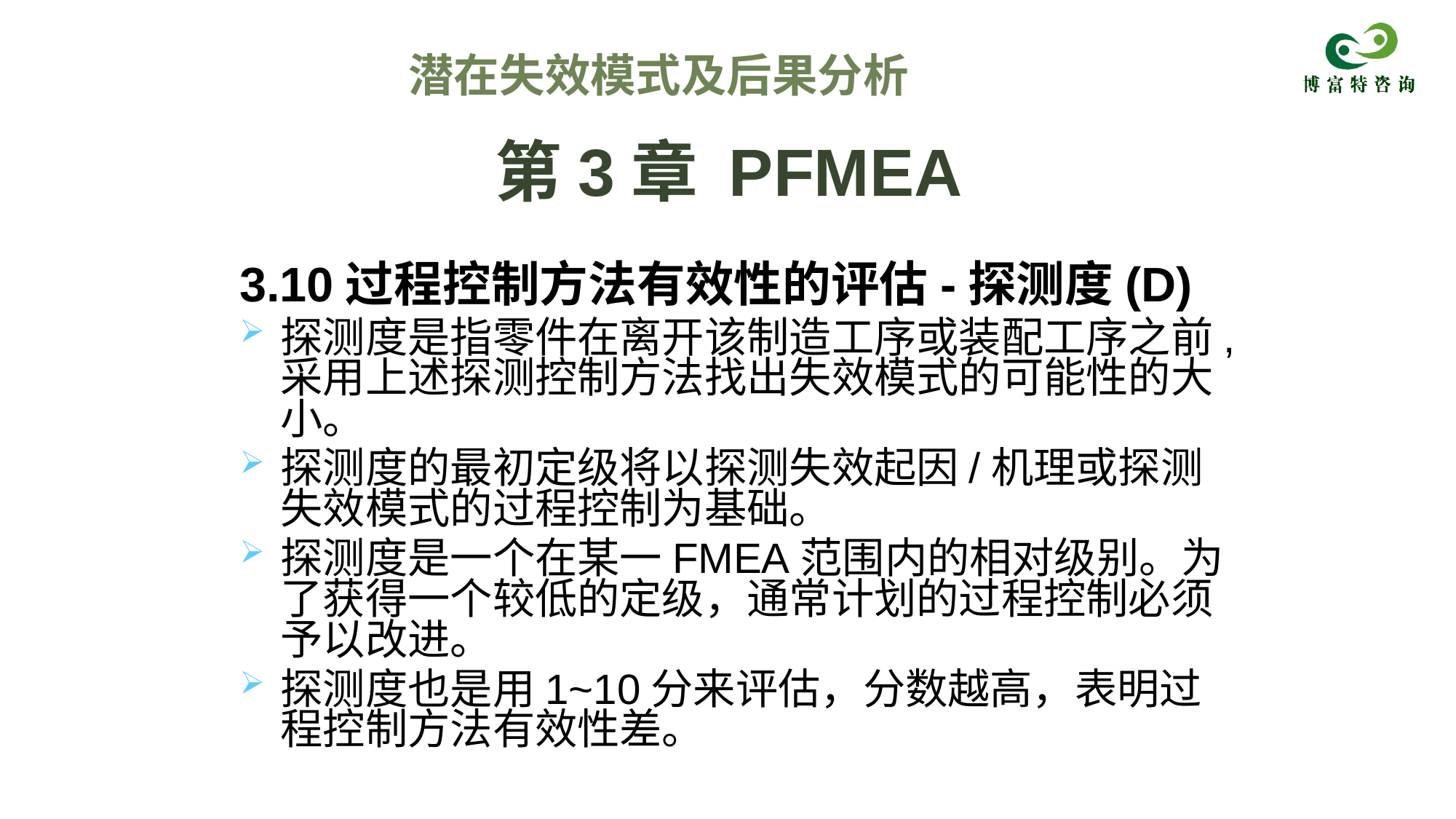

潜在失效模式及后果分析
# 第3章 PFMEA
3.10过程控制方法有效性的评估-探测度(D)
探测度是指零件在离开该制造工序或装配工序之前,采用上述探测控制方法找出失效模式的可能性的大小。
探测度的最初定级将以探测失效起因/机理或探测失效模式的过程控制为基础。
探测度是一个在某一FMEA范围内的相对级别。为了获得一个较低的定级，通常计划的过程控制必须予以改进。
探测度也是用1~10分来评估，分数越高，表明过程控制方法有效性差。
63